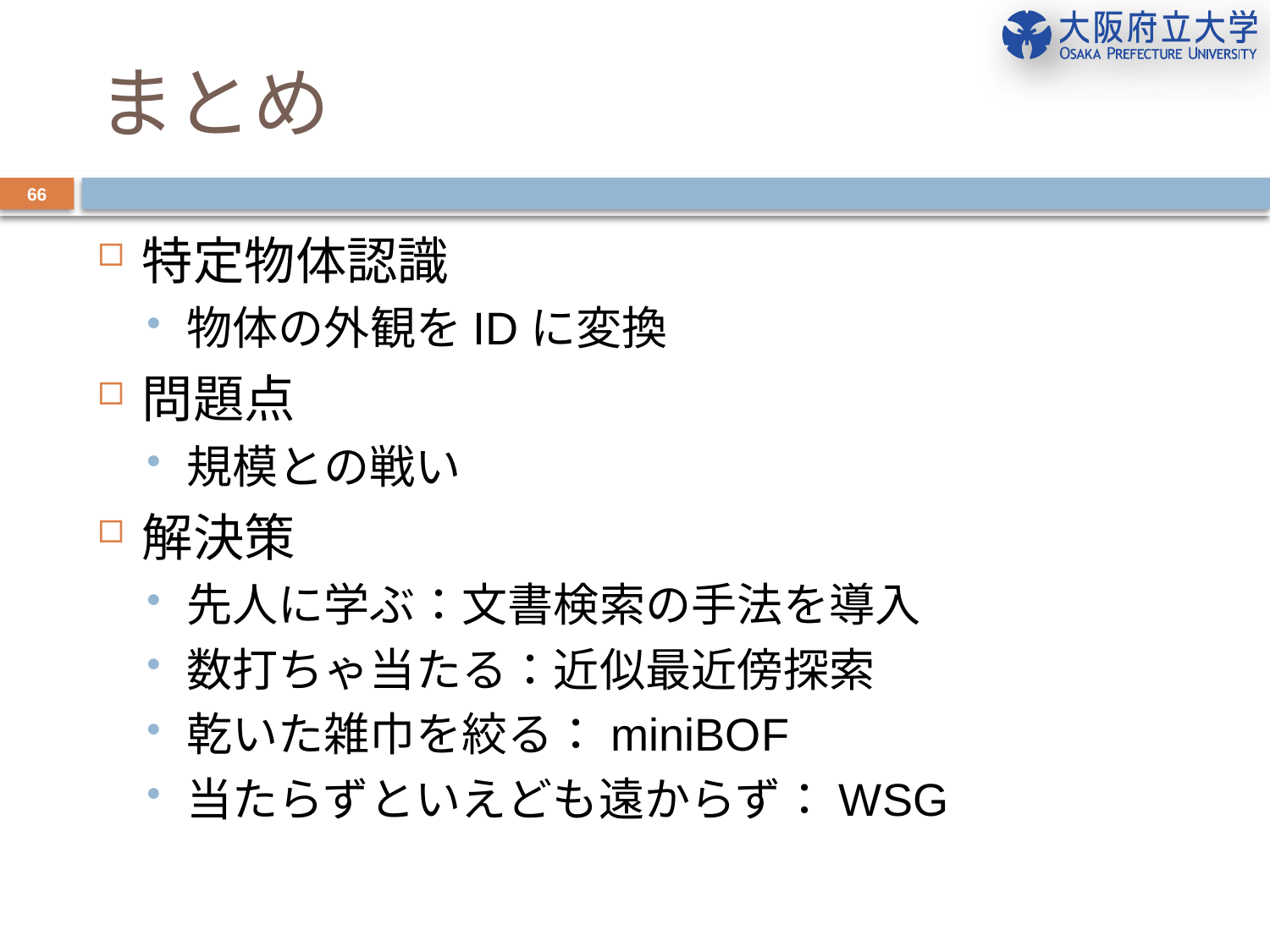

# まとめ
66
特定物体認識
物体の外観をIDに変換
問題点
規模との戦い
解決策
先人に学ぶ：文書検索の手法を導入
数打ちゃ当たる：近似最近傍探索
乾いた雑巾を絞る：miniBOF
当たらずといえども遠からず：WSG